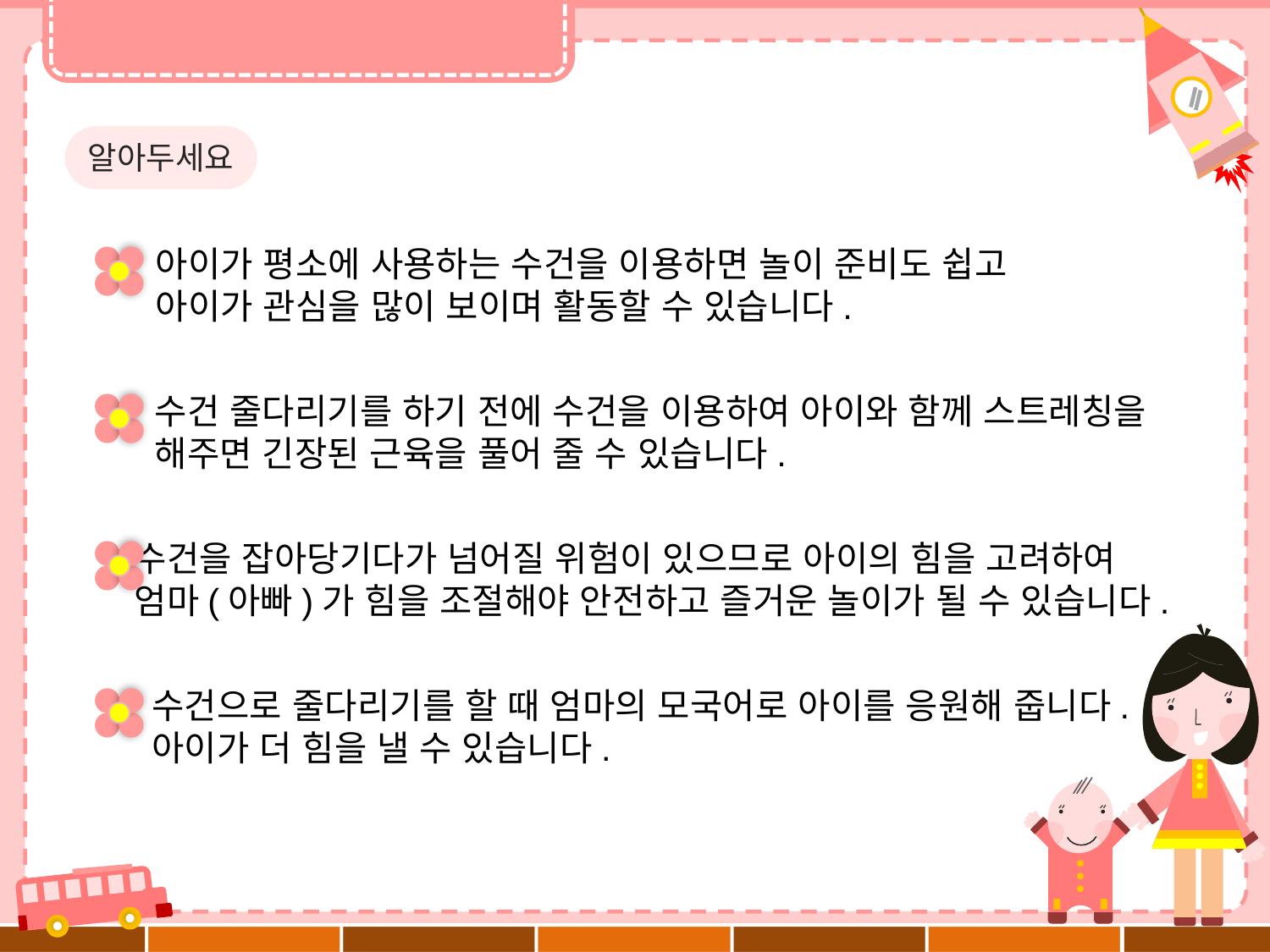

알아두세요
아이가 평소에 사용하는 수건을 이용하면 놀이 준비도 쉽고
아이가 관심을 많이 보이며 활동할 수 있습니다.

수건 줄다리기를 하기 전에 수건을 이용하여 아이와 함께 스트레칭을
해주면 긴장된 근육을 풀어 줄 수 있습니다.

수건을 잡아당기다가 넘어질 위험이 있으므로 아이의 힘을 고려하여
엄마(아빠)가 힘을 조절해야 안전하고 즐거운 놀이가 될 수 있습니다.

수건으로 줄다리기를 할 때 엄마의 모국어로 아이를 응원해 줍니다.
아이가 더 힘을 낼 수 있습니다.